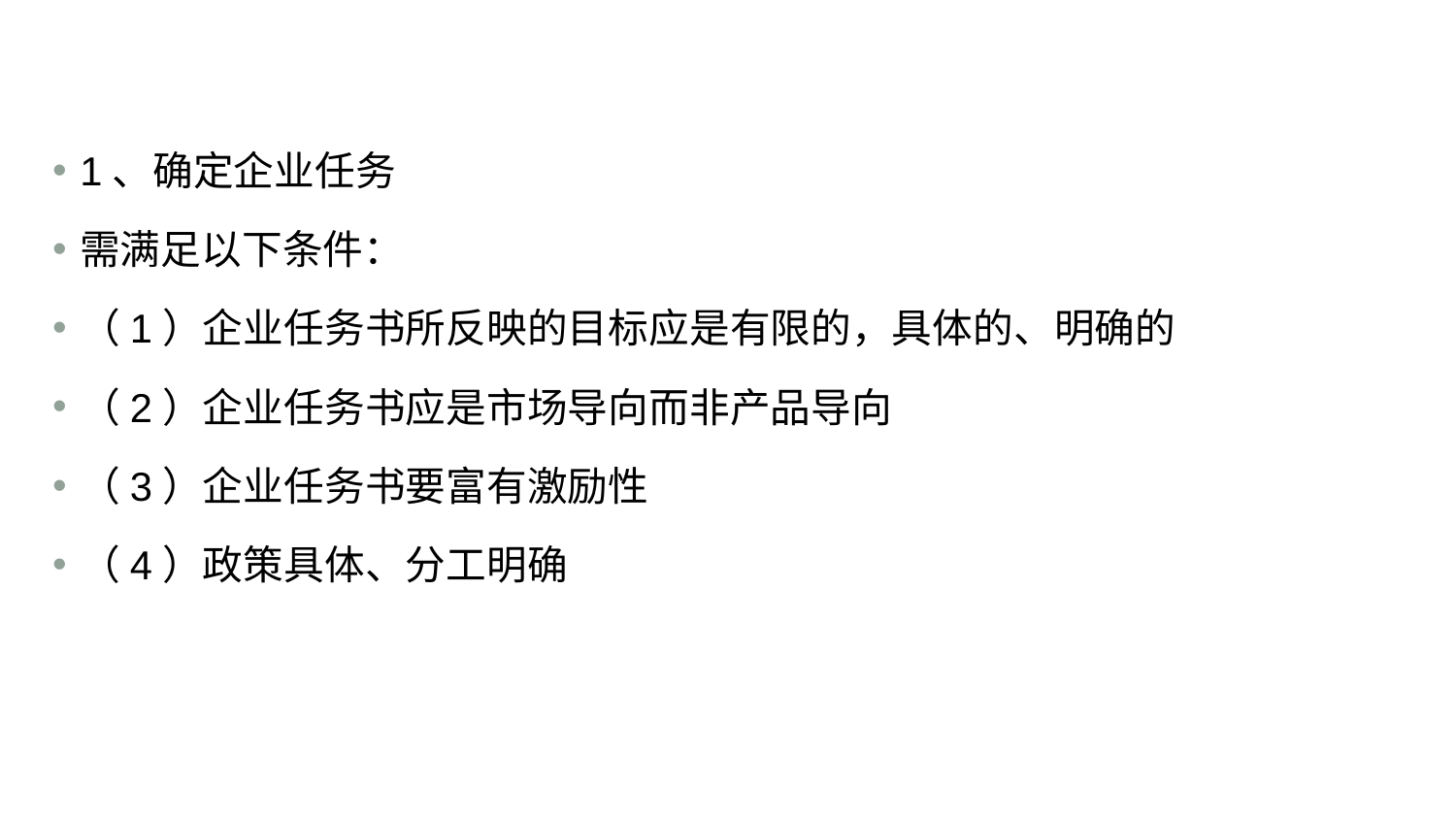

#
1、确定企业任务
需满足以下条件：
（1）企业任务书所反映的目标应是有限的，具体的、明确的
（2）企业任务书应是市场导向而非产品导向
（3）企业任务书要富有激励性
（4）政策具体、分工明确